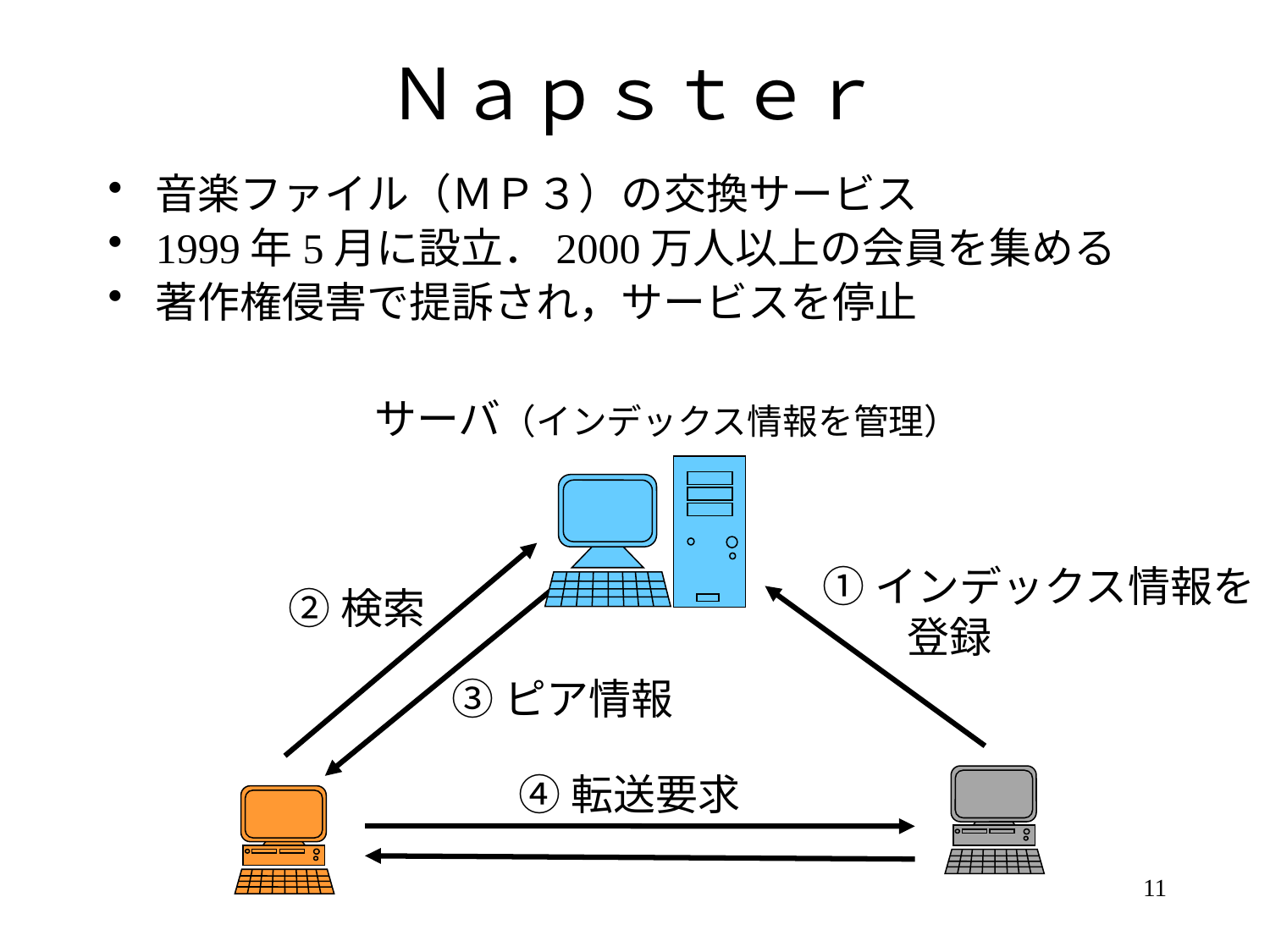

# Ｎａｐｓｔｅｒ
音楽ファイル（ＭＰ３）の交換サービス
1999年5月に設立．2000万人以上の会員を集める
著作権侵害で提訴され，サービスを停止

　　サーバ（インデックス情報を管理）

①インデックス情報を
　　登録

②検索

③ピア情報
④転送要求

11